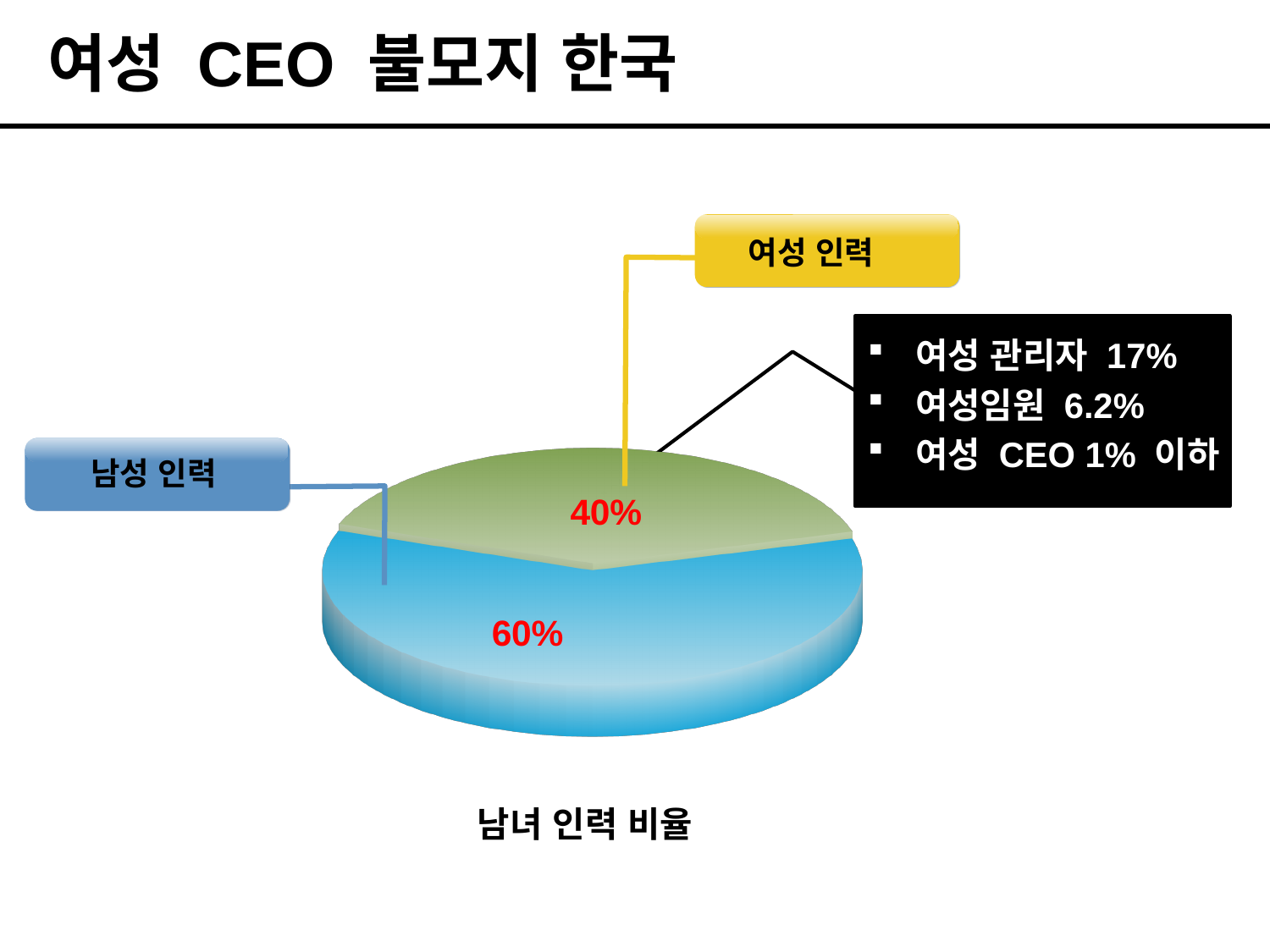

# 여성 CEO 불모지 한국

여성 인력

여성 관리자 17%
여성임원 6.2%
여성 CEO 1% 이하

[unsupported chart]

남성 인력

남녀 인력 비율